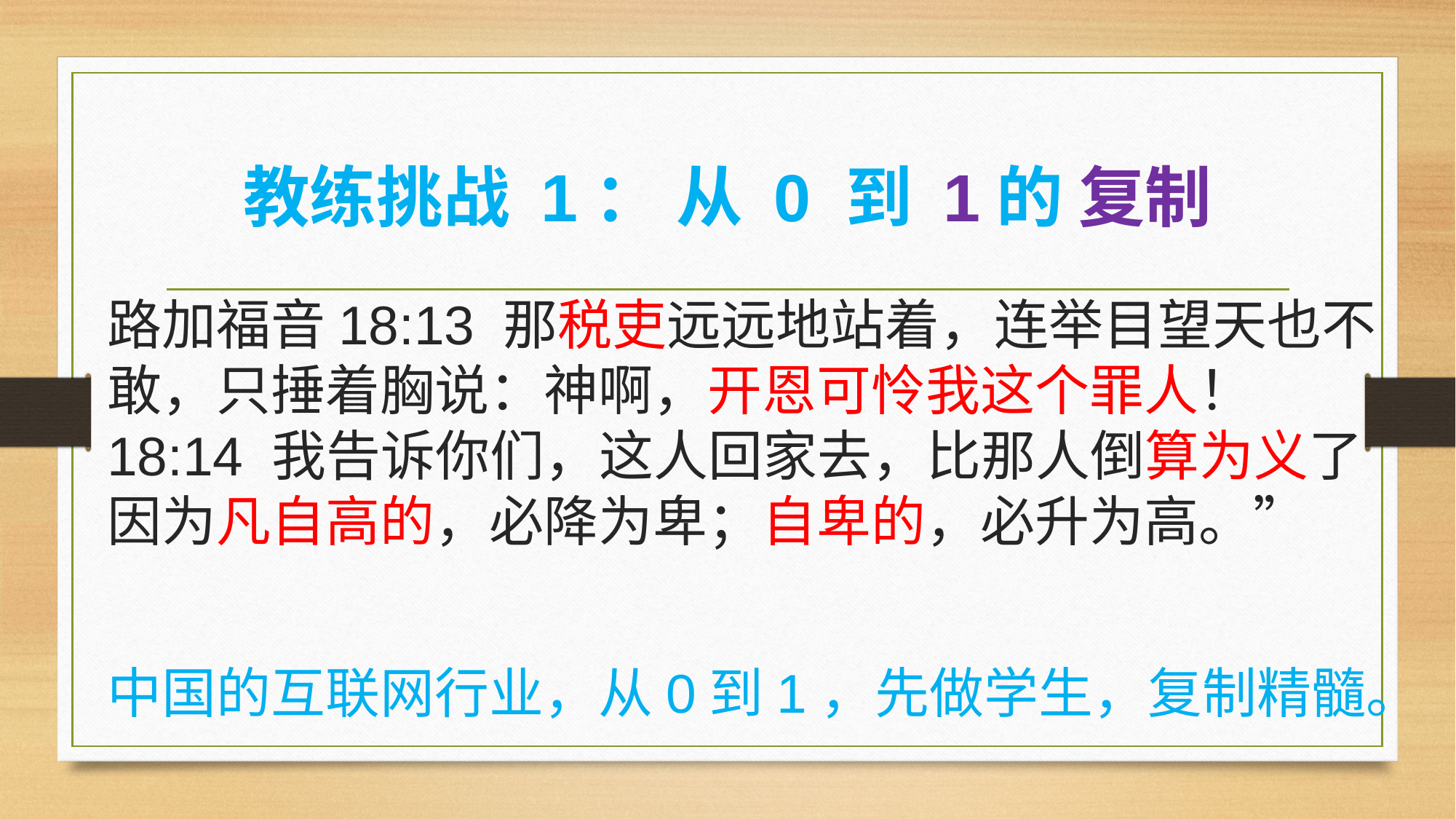

# 教练挑战 1： 从 0 到 1的 复制
路加福音18:13 那税吏远远地站着，连举目望天也不敢，只捶着胸说：神啊，开恩可怜我这个罪人！18:14 我告诉你们，这人回家去，比那人倒算为义了因为凡自高的，必降为卑；自卑的，必升为高。”

中国的互联网行业，从0到1，先做学生，复制精髓。